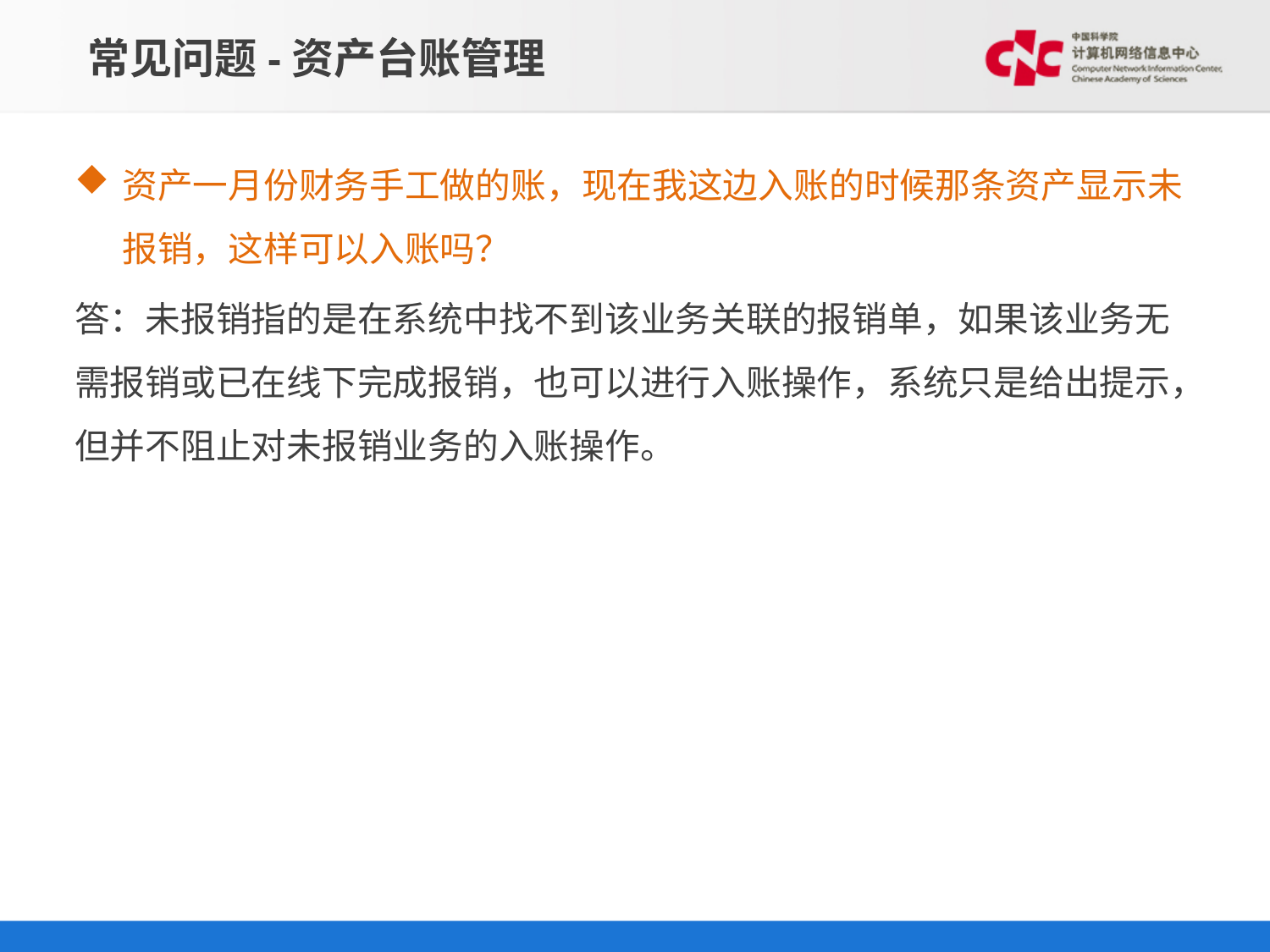

# 常见问题-资产台账管理
资产一月份财务手工做的账，现在我这边入账的时候那条资产显示未报销，这样可以入账吗？
答：未报销指的是在系统中找不到该业务关联的报销单，如果该业务无需报销或已在线下完成报销，也可以进行入账操作，系统只是给出提示，但并不阻止对未报销业务的入账操作。